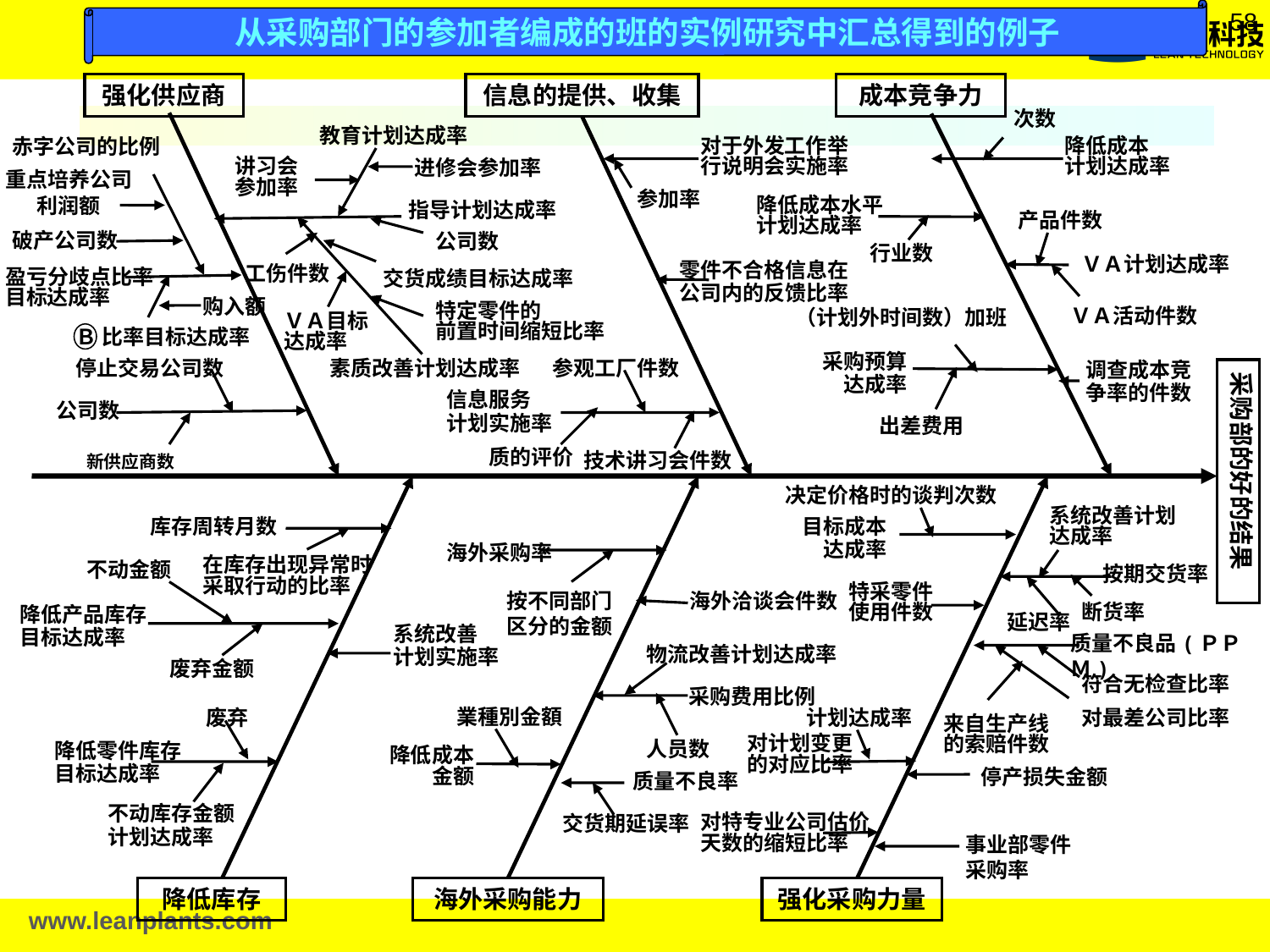

从采购部门的参加者编成的班的实例研究中汇总得到的例子
58
强化供应商
信息的提供、收集
成本竞争力
次数

教育计划达成率

赤字公司的比例
对于外发工作举
行说明会实施率

降低成本
计划达成率

进修会参加率
讲习会
参加率

重点培养公司
利润额

参加率
指导计划达成率
降低成本水平
计划达成率
产品件数

破产公司数
公司数

行业数

ＶＡ计划达成率
工伤件数
零件不合格信息在
公司内的反馈比率
盈亏分歧点比率
目标达成率
交货成绩目标达成率

购入额

特定零件的
前置时间缩短比率
ＶＡ活动件数
（计划外时间数）加班

ＶＡ目标
达成率
Ｂ 比率目标达成率

停止交易公司数
素质改善计划达成率
参观工厂件数
采购预算
达成率
调查成本竞
争率的件数
采购部的好的结果

公司数
信息服务
计划实施率
出差费用

质的评价
技术讲习会件数
新供应商数

决定价格时的谈判次数

库存周转月数

系统改善计划
达成率
目标成本
达成率

海外采购率

不动金额

按期交货率
在库存出现异常时
采取行动的比率

按不同部门区分的金额
海外洽谈会件数
特采零件
使用件数
断货率

延迟率
降低产品库存
目标达成率

系统改善
计划实施率
质量不良品(ＰＰＭ)
物流改善计划达成率

废弃金额

符合无检查比率
采购费用比例

業種別金額
废弃
计划达成率
对最差公司比率
来自生产线
的索赔件数

人员数

对计划变更
的对应比率
降低零件库存
目标达成率
降低成本
金额
停产损失金额

质量不良率

交货期延误率
不动库存金额
计划达成率
对特专业公司估价
天数的缩短比率
事业部零件采购率

降低库存
海外采购能力
强化采购力量